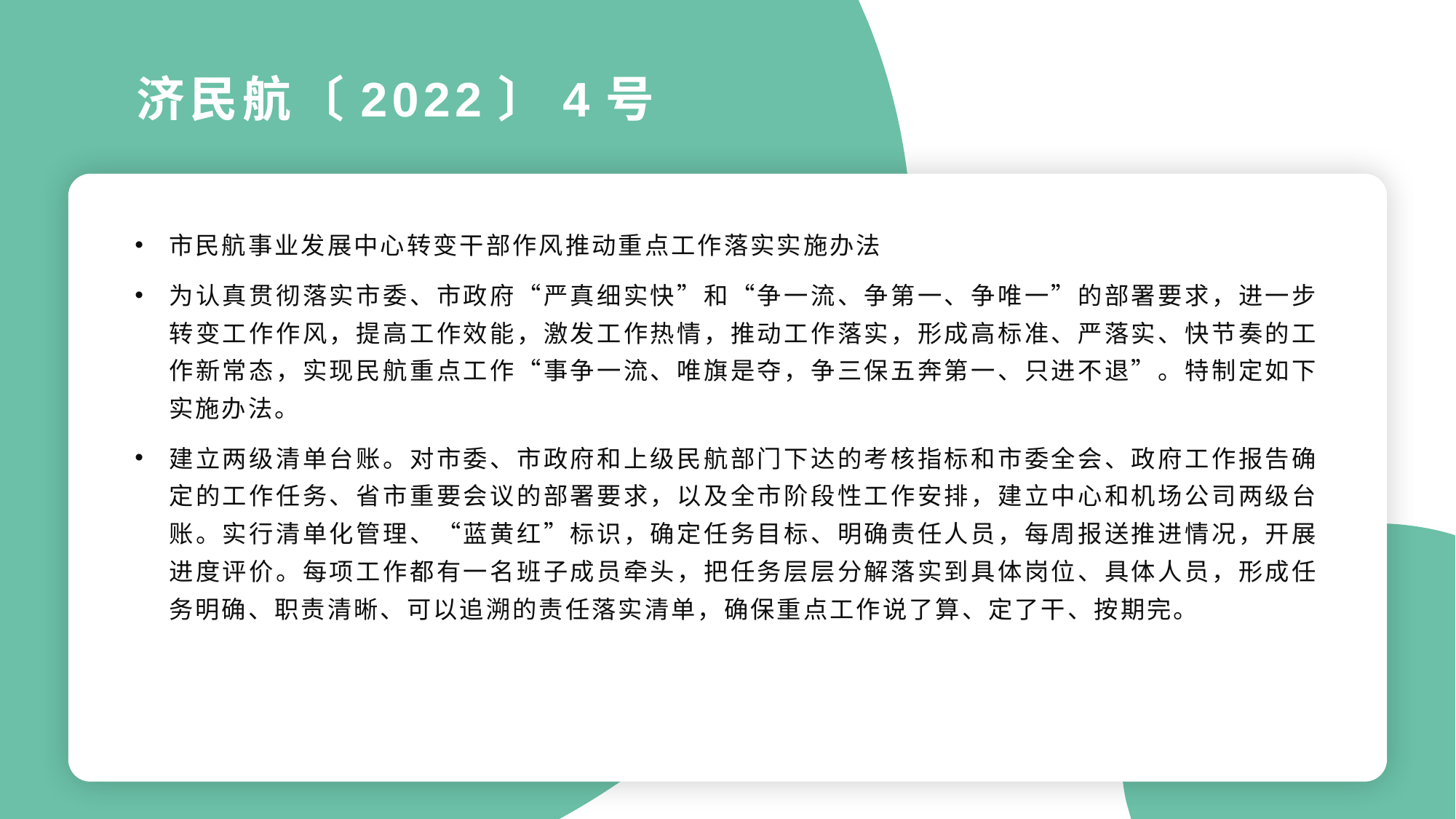

济民航〔2022〕4号

市民航事业发展中心转变干部作风推动重点工作落实实施办法
为认真贯彻落实市委、市政府“严真细实快”和“争一流、争第一、争唯一”的部署要求，进一步转变工作作风，提高工作效能，激发工作热情，推动工作落实，形成高标准、严落实、快节奏的工作新常态，实现民航重点工作“事争一流、唯旗是夺，争三保五奔第一、只进不退”。特制定如下实施办法。
建立两级清单台账。对市委、市政府和上级民航部门下达的考核指标和市委全会、政府工作报告确定的工作任务、省市重要会议的部署要求，以及全市阶段性工作安排，建立中心和机场公司两级台账。实行清单化管理、“蓝黄红”标识，确定任务目标、明确责任人员，每周报送推进情况，开展进度评价。每项工作都有一名班子成员牵头，把任务层层分解落实到具体岗位、具体人员，形成任务明确、职责清晰、可以追溯的责任落实清单，确保重点工作说了算、定了干、按期完。